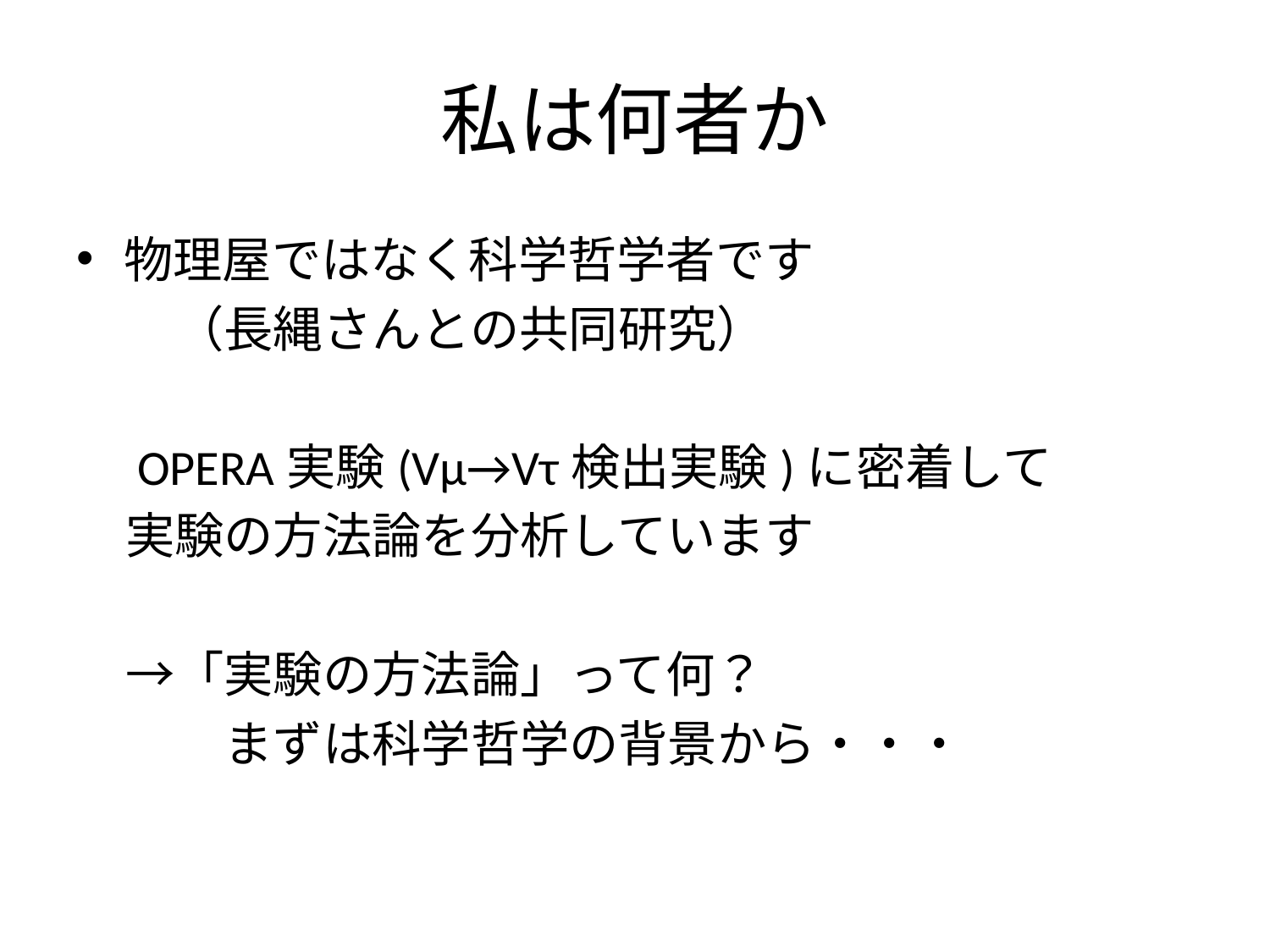

# 私は何者か
物理屋ではなく科学哲学者です
　　（長縄さんとの共同研究）

　OPERA実験(Vμ→Vτ検出実験)に密着して
　実験の方法論を分析しています

　→「実験の方法論」って何？
　　　まずは科学哲学の背景から・・・